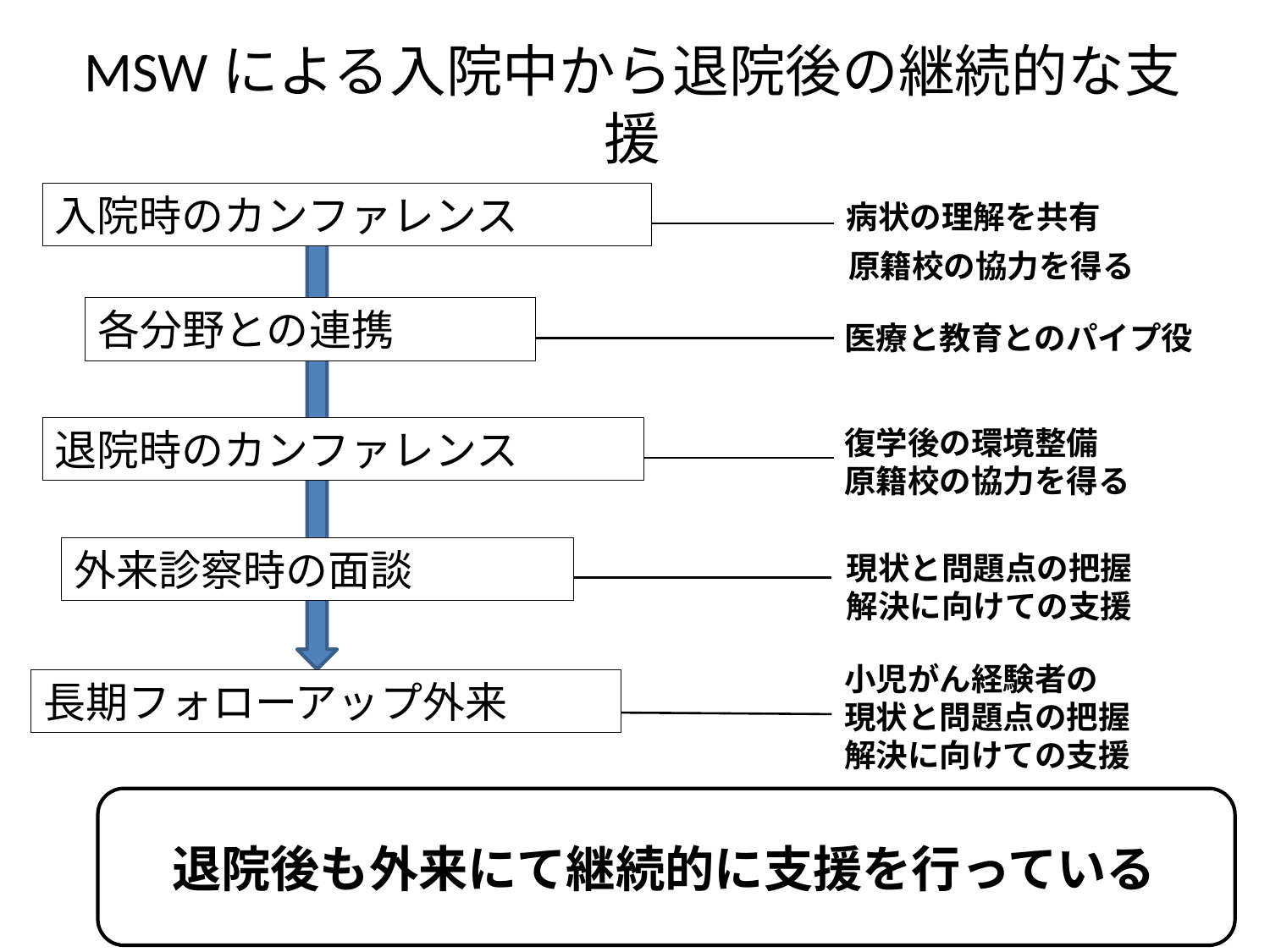

MSWによる支援の流れ
# MSWによる入院中から退院後の継続的な支援
入院時のカンファレンス
病状の理解を共有

原籍校の協力を得る
各分野との連携
医療と教育とのパイプ役

退院時のカンファレンス
復学後の環境整備
原籍校の協力を得る
外来診察時の面談
現状と問題点の把握
解決に向けての支援
小児がん経験者の
現状と問題点の把握
解決に向けての支援

長期フォローアップ外来

退院後も外来にて継続的に支援を行っている